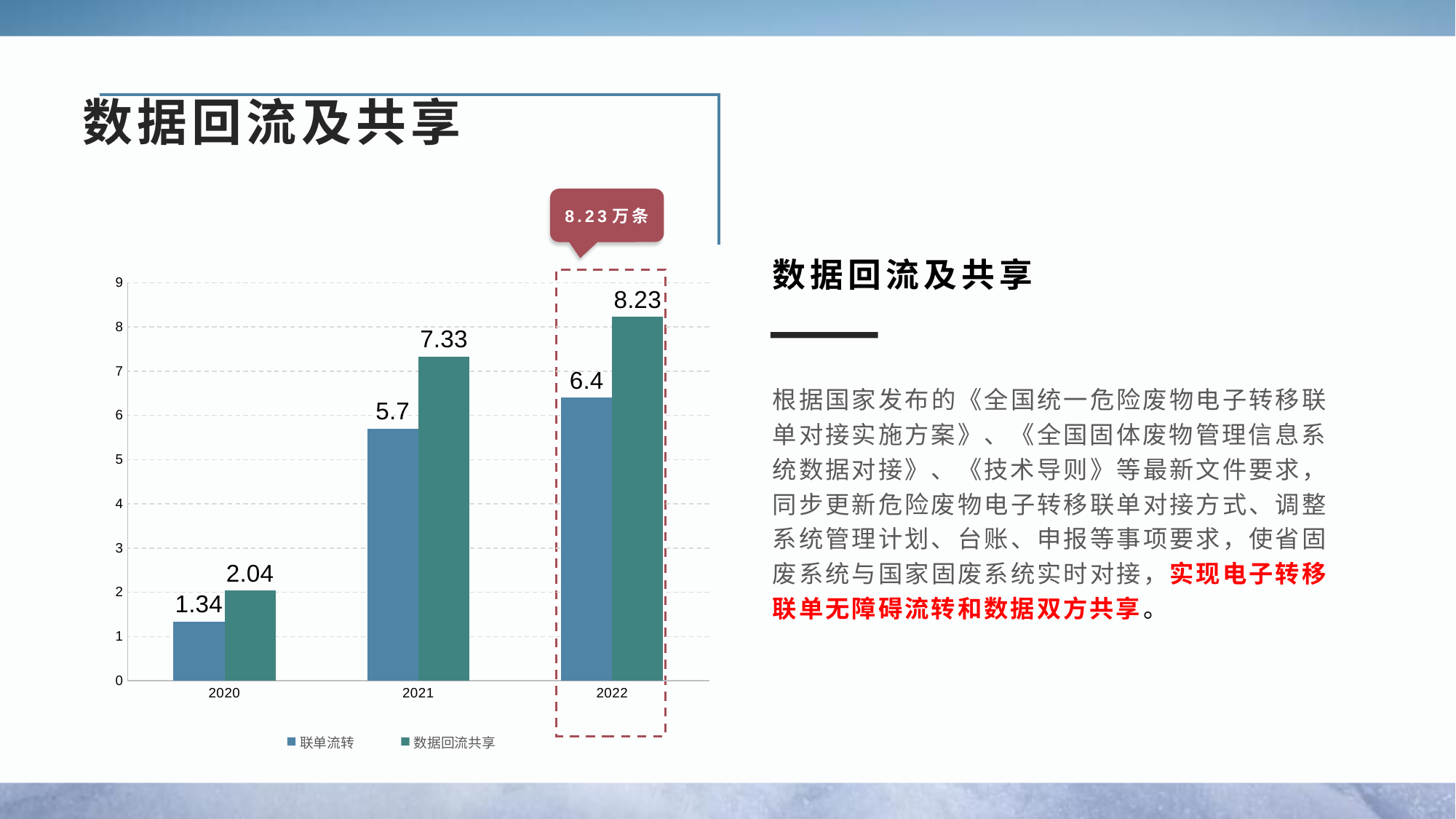

数据回流及共享

1.2倍

8.23万条
数据回流及共享

### Chart

| Category | 联单流转 | 数据回流共享 |
|---|---|---|
| 2020 | 1.34 | 2.04 |
| 2021 | 5.7 | 7.33 |
| 2022 | 6.4 | 8.23 |

根据国家发布的《全国统一危险废物电子转移联单对接实施方案》、《全国固体废物管理信息系统数据对接》、《技术导则》等最新文件要求，同步更新危险废物电子转移联单对接方式、调整系统管理计划、台账、申报等事项要求，使省固废系统与国家固废系统实时对接，实现电子转移联单无障碍流转和数据双方共享。